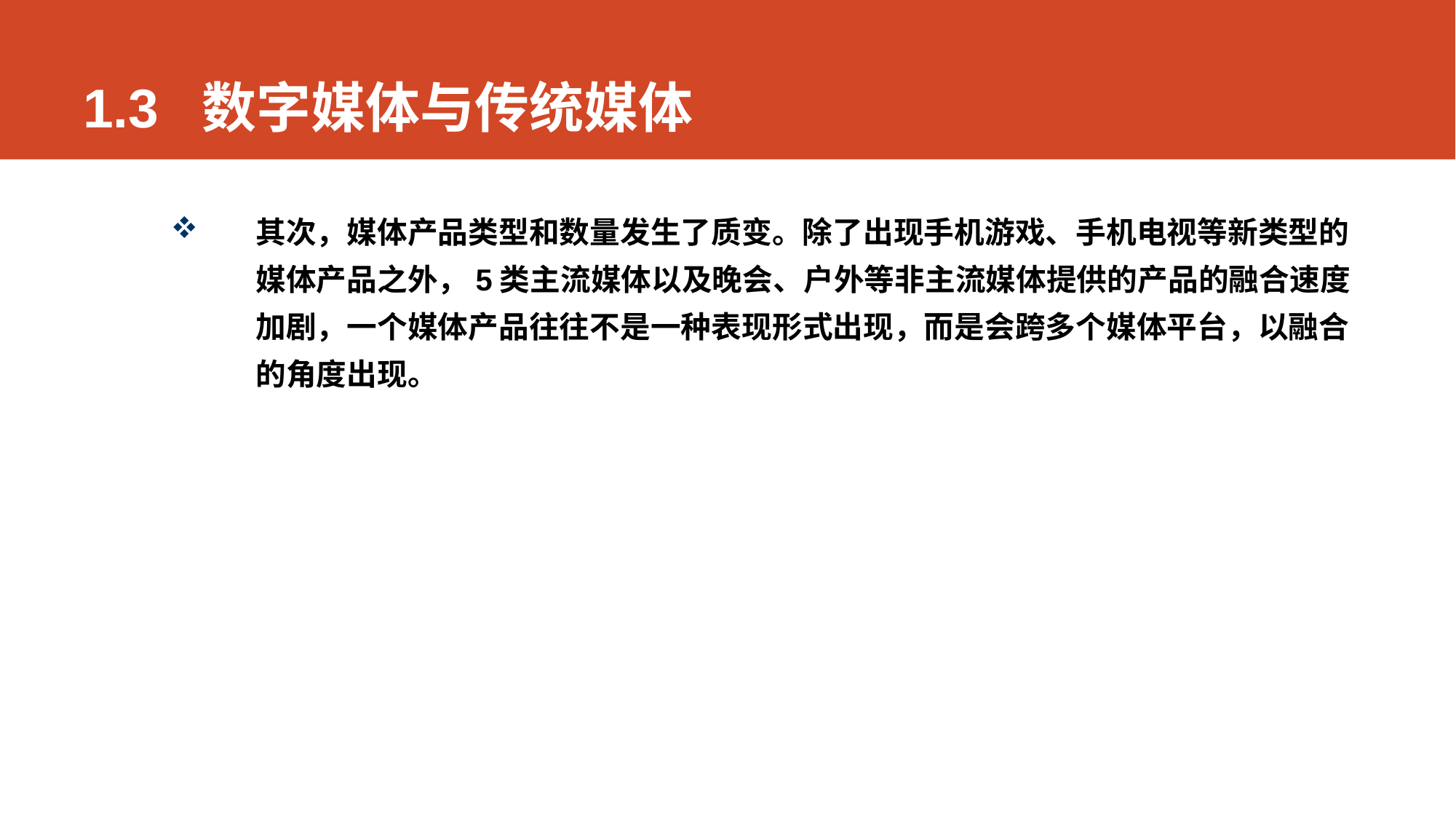

# 1.3  数字媒体与传统媒体
其次，媒体产品类型和数量发生了质变。除了出现手机游戏、手机电视等新类型的媒体产品之外，5类主流媒体以及晚会、户外等非主流媒体提供的产品的融合速度加剧，一个媒体产品往往不是一种表现形式出现，而是会跨多个媒体平台，以融合的角度出现。